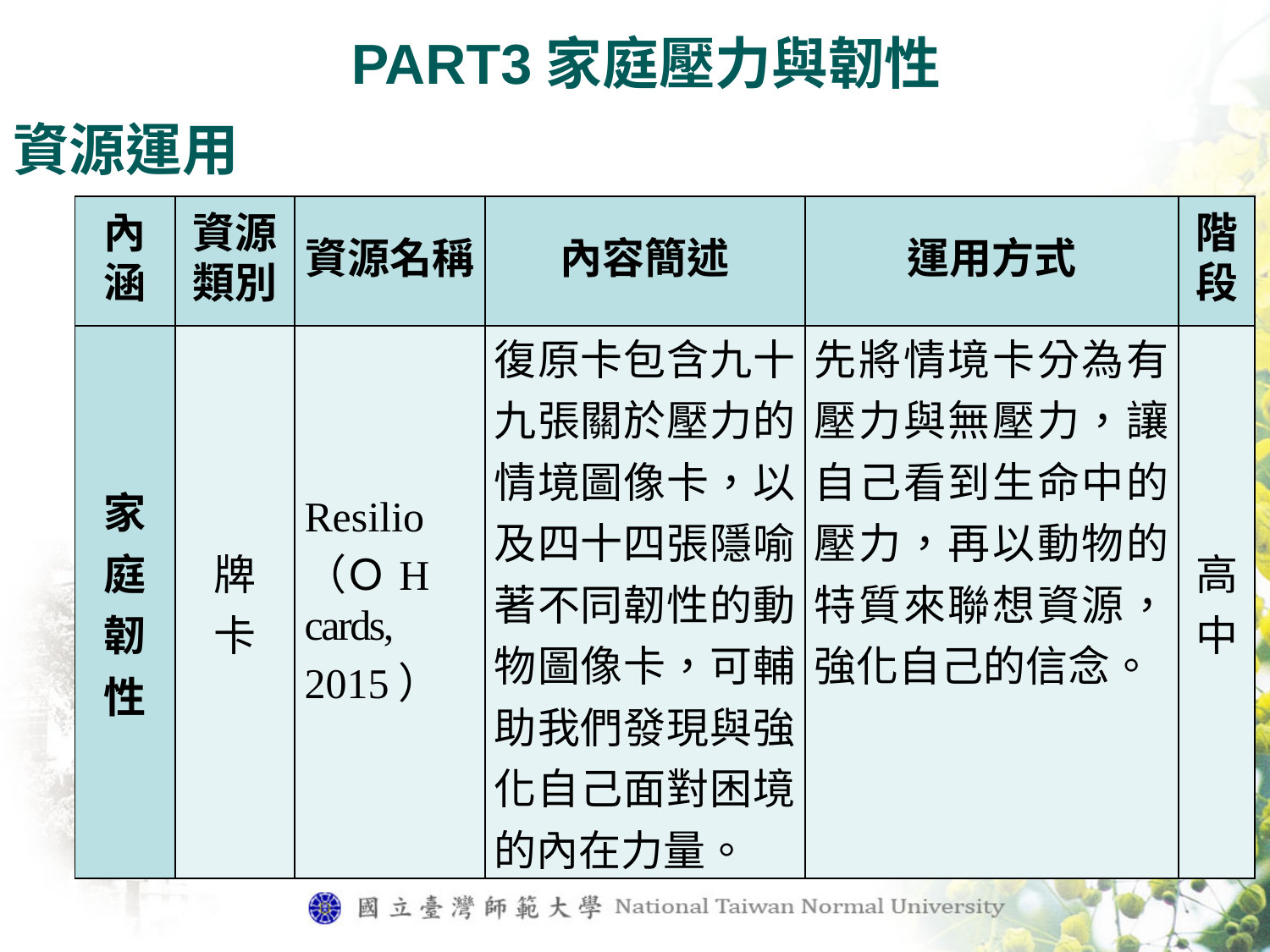

PART3家庭壓力與韌性
資源運用
| 內涵 | 資源類別 | 資源名稱 | 內容簡述 | 運用方式 | 階段 |
| --- | --- | --- | --- | --- | --- |
| 家 庭 韌 性 | 牌 卡 | Resilio （ＯH cards, 2015） | 復原卡包含九十九張關於壓力的情境圖像卡，以及四十四張隱喻著不同韌性的動物圖像卡，可輔助我們發現與強化自己面對困境的內在力量。 | 先將情境卡分為有壓力與無壓力，讓自己看到生命中的壓力，再以動物的特質來聯想資源，強化自己的信念。 | 高中 |